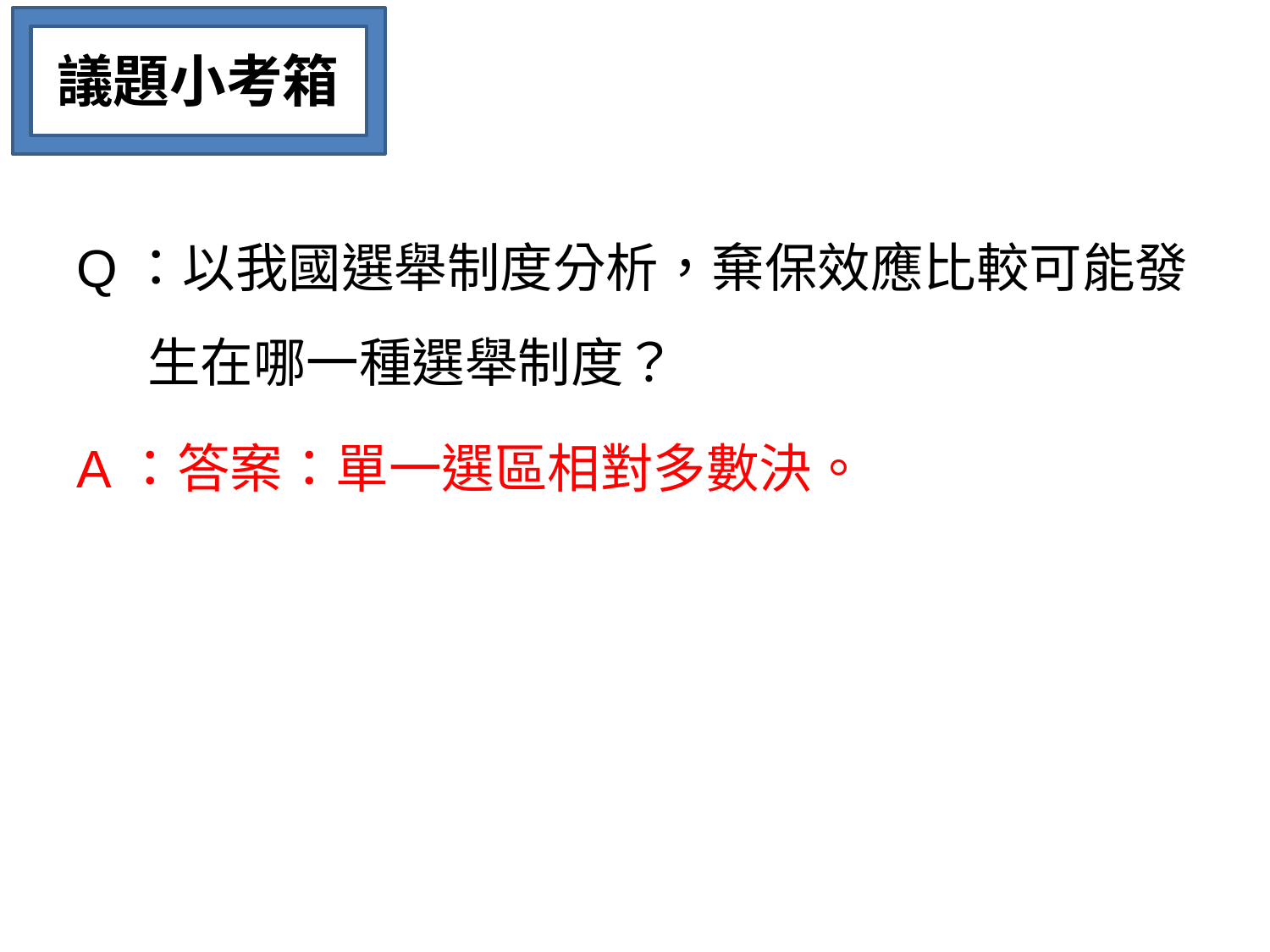

議題小考箱
Q：以我國選舉制度分析，棄保效應比較可能發生在哪一種選舉制度？
A：答案：單一選區相對多數決。